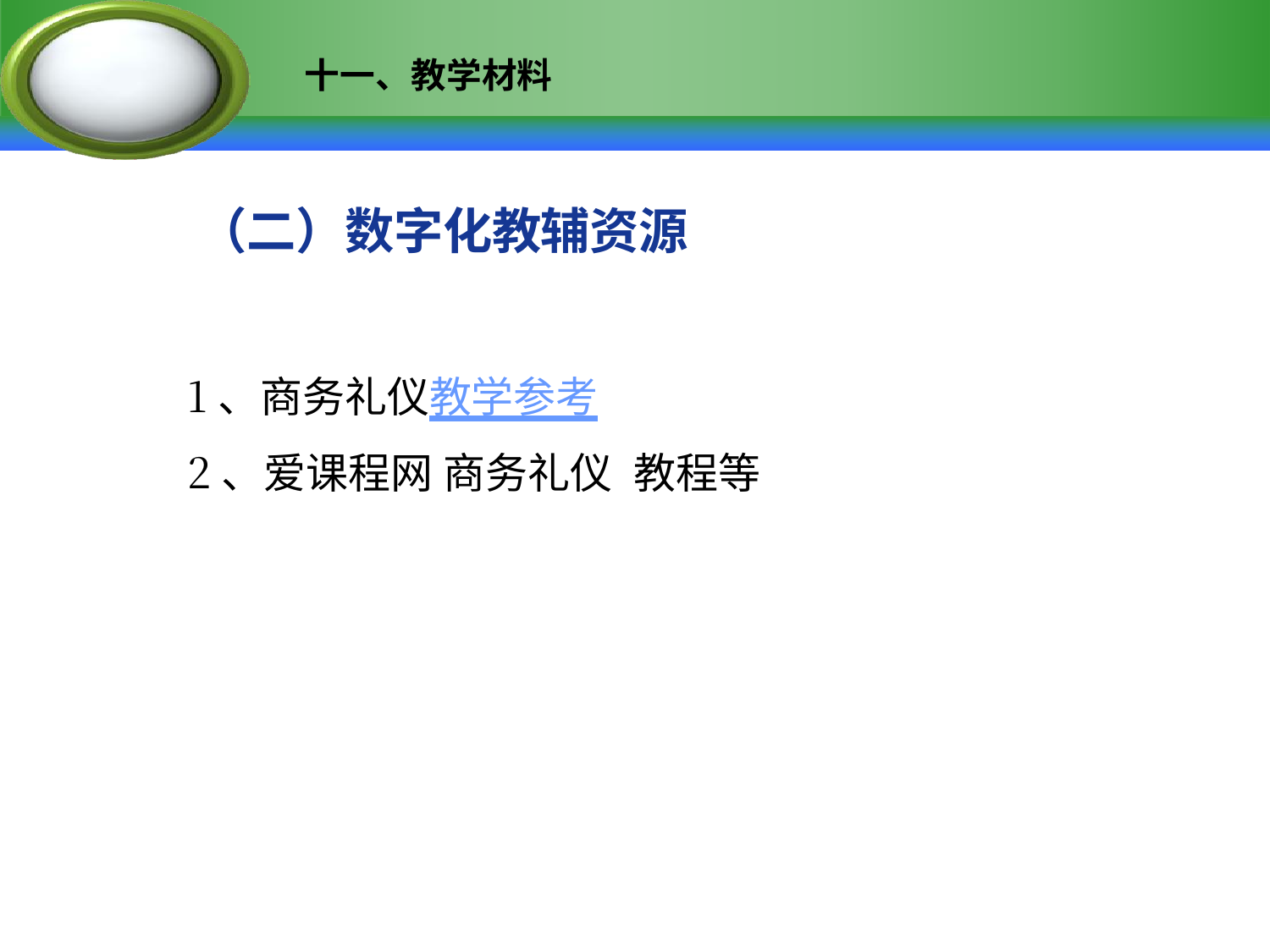

十一、教学材料
# （二）数字化教辅资源
1、商务礼仪教学参考
2、爱课程网	商务礼仪	教程等